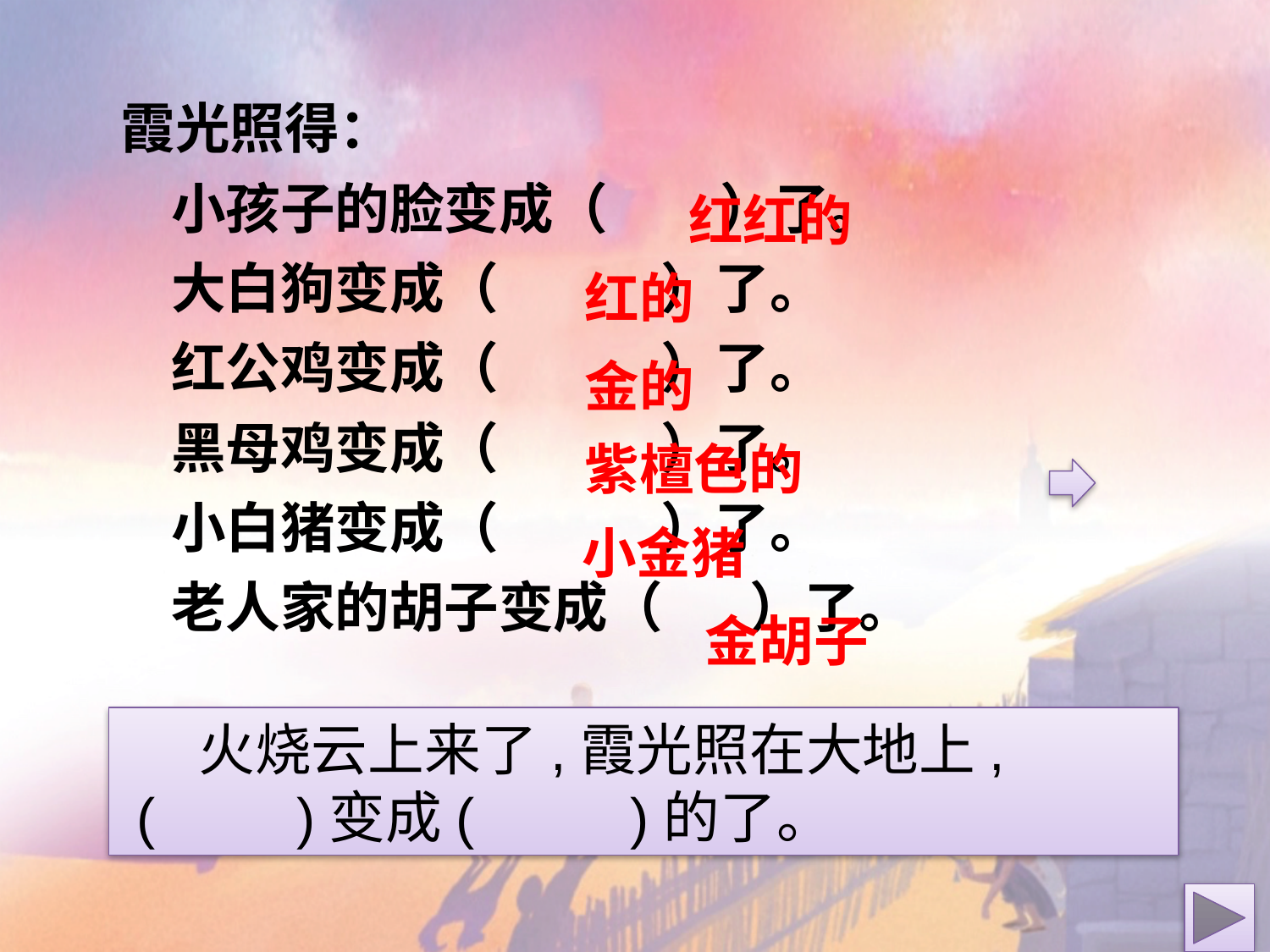

霞光照得：
   小孩子的脸变成（         ）了。
   大白狗变成（             ）了。
   红公鸡变成（             ）了。
   黑母鸡变成（             ）了。
   小白猪变成（             ）了。
   老人家的胡子变成（       ）了。
 红红的
红的
金的
紫檀色的

小金猪
金胡子
     火烧云上来了,霞光照在大地上,
 (         )变成(          )的了。